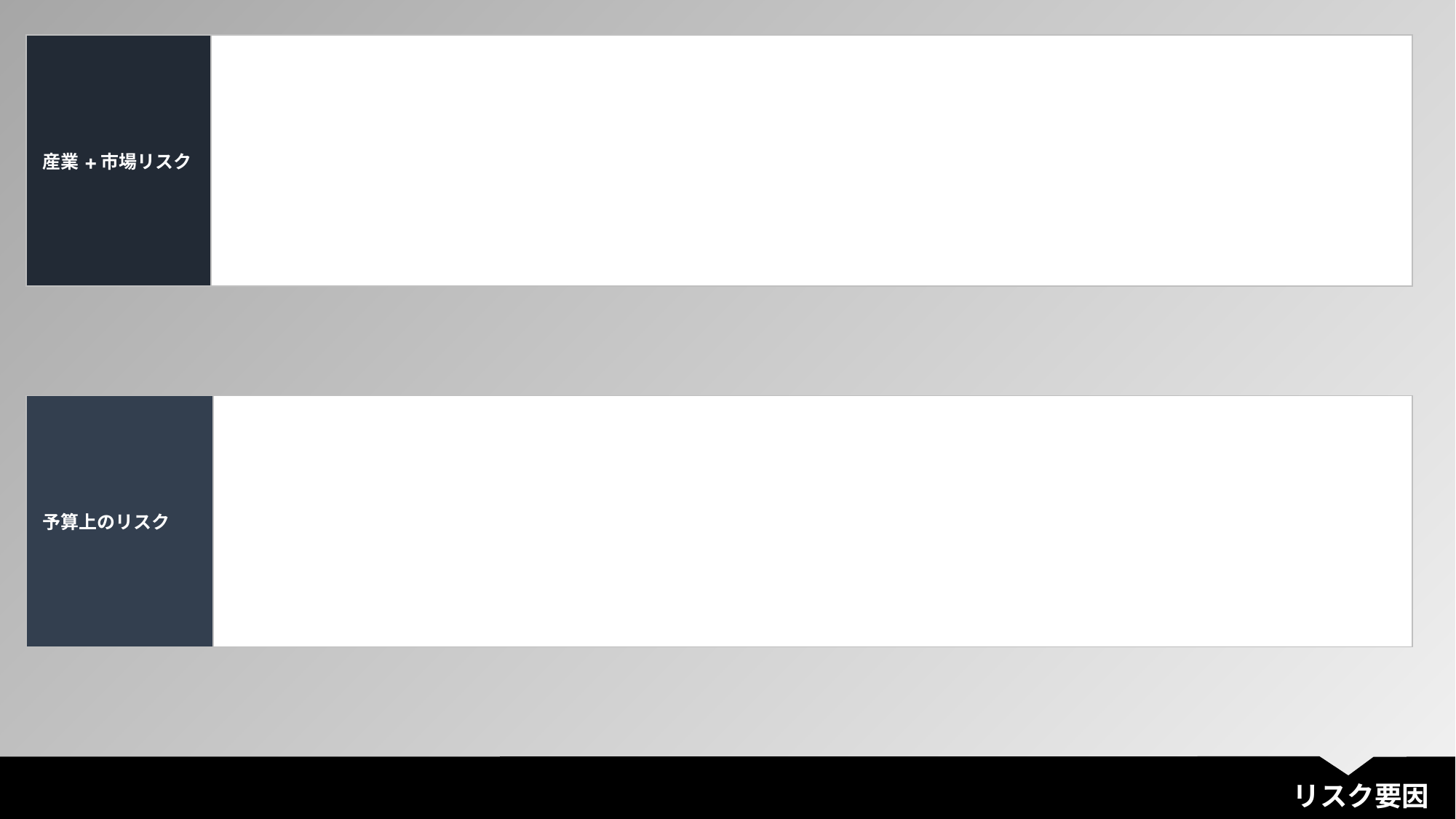

| 産業+市場リスク |  |
| --- | --- |
| 予算上のリスク |  |
| --- | --- |

リスク要因